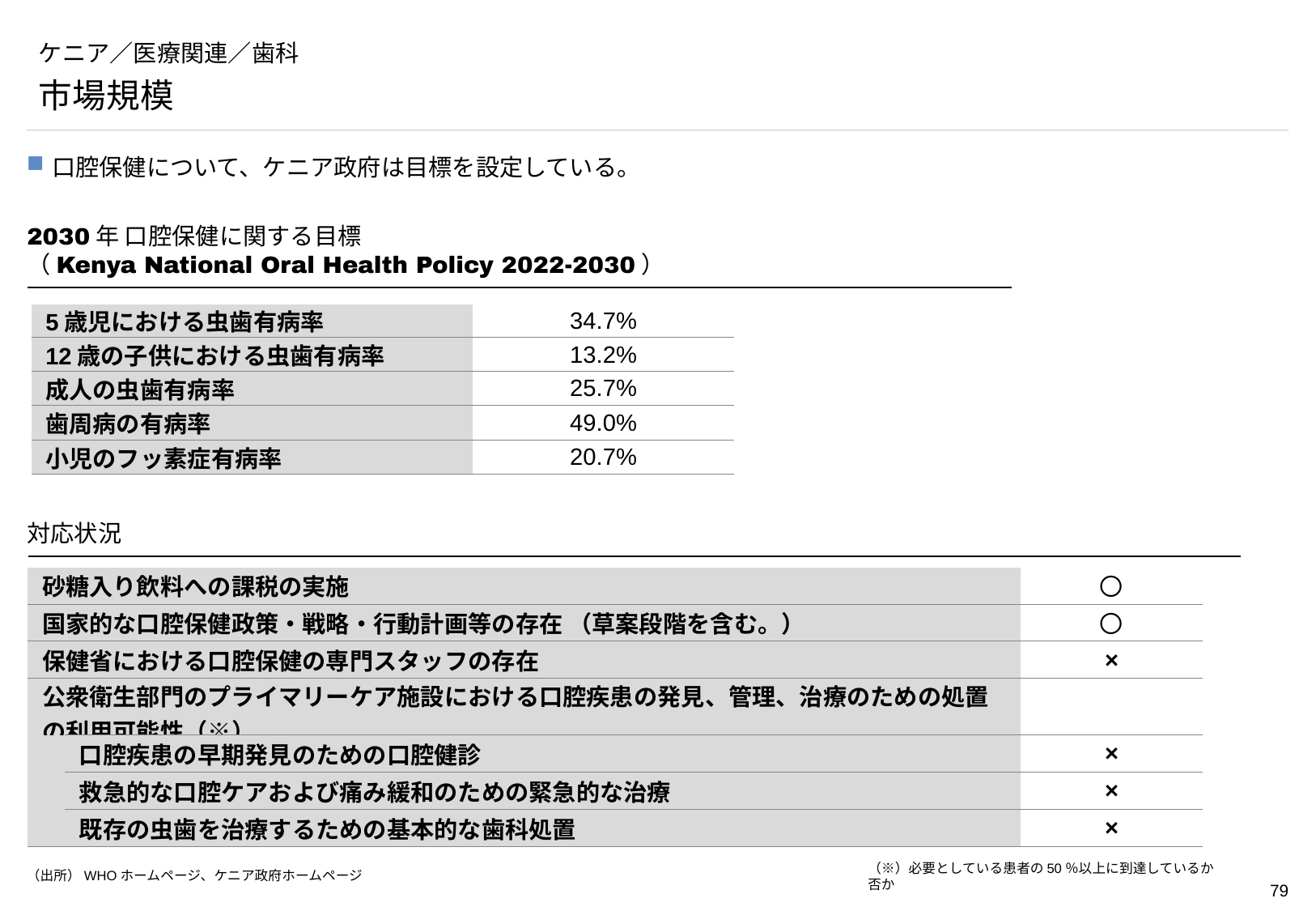

# ケニア／医療関連／歯科
市場規模
口腔保健について、ケニア政府は目標を設定している。
2030年 口腔保健に関する目標
（Kenya National Oral Health Policy 2022-2030）
| 5歳児における虫歯有病率 | 34.7% |
| --- | --- |
| 12歳の子供における虫歯有病率 | 13.2% |
| 成人の虫歯有病率 | 25.7% |
| 歯周病の有病率 | 49.0% |
| 小児のフッ素症有病率 | 20.7% |
対応状況
| 砂糖入り飲料への課税の実施 |  | 〇 |
| --- | --- | --- |
| 国家的な口腔保健政策・戦略・行動計画等の存在 （草案段階を含む。） |  | 〇 |
| 保健省における口腔保健の専門スタッフの存在 |  | × |
| 公衆衛生部門のプライマリーケア施設における口腔疾患の発見、管理、治療のための処置の利用可能性（※） |  |  |
|  | 口腔疾患の早期発見のための口腔健診 | × |
|  | 救急的な口腔ケアおよび痛み緩和のための緊急的な治療 | × |
|  | 既存の虫歯を治療するための基本的な歯科処置 | × |
（※）必要としている患者の50％以上に到達しているか否か
（出所）WHOホームページ、ケニア政府ホームページ